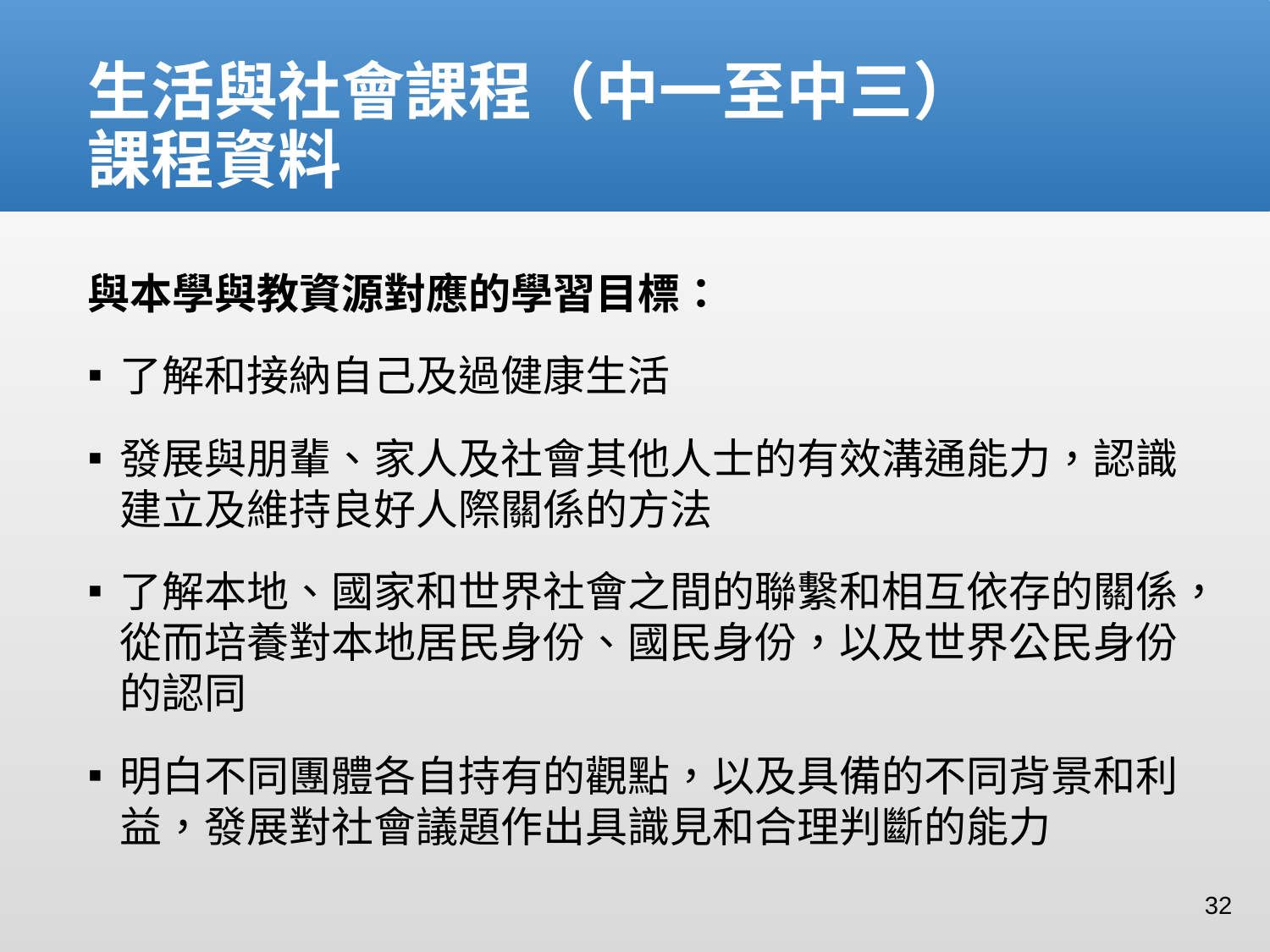

# 生活與社會課程（中一至中三） 課程資料
與本學與教資源對應的學習目標：
了解和接納自己及過健康生活
發展與朋輩、家人及社會其他人士的有效溝通能力，認識建立及維持良好人際關係的方法
了解本地、國家和世界社會之間的聯繫和相互依存的關係，從而培養對本地居民身份、國民身份，以及世界公民身份的認同
明白不同團體各自持有的觀點，以及具備的不同背景和利益，發展對社會議題作出具識見和合理判斷的能力
32